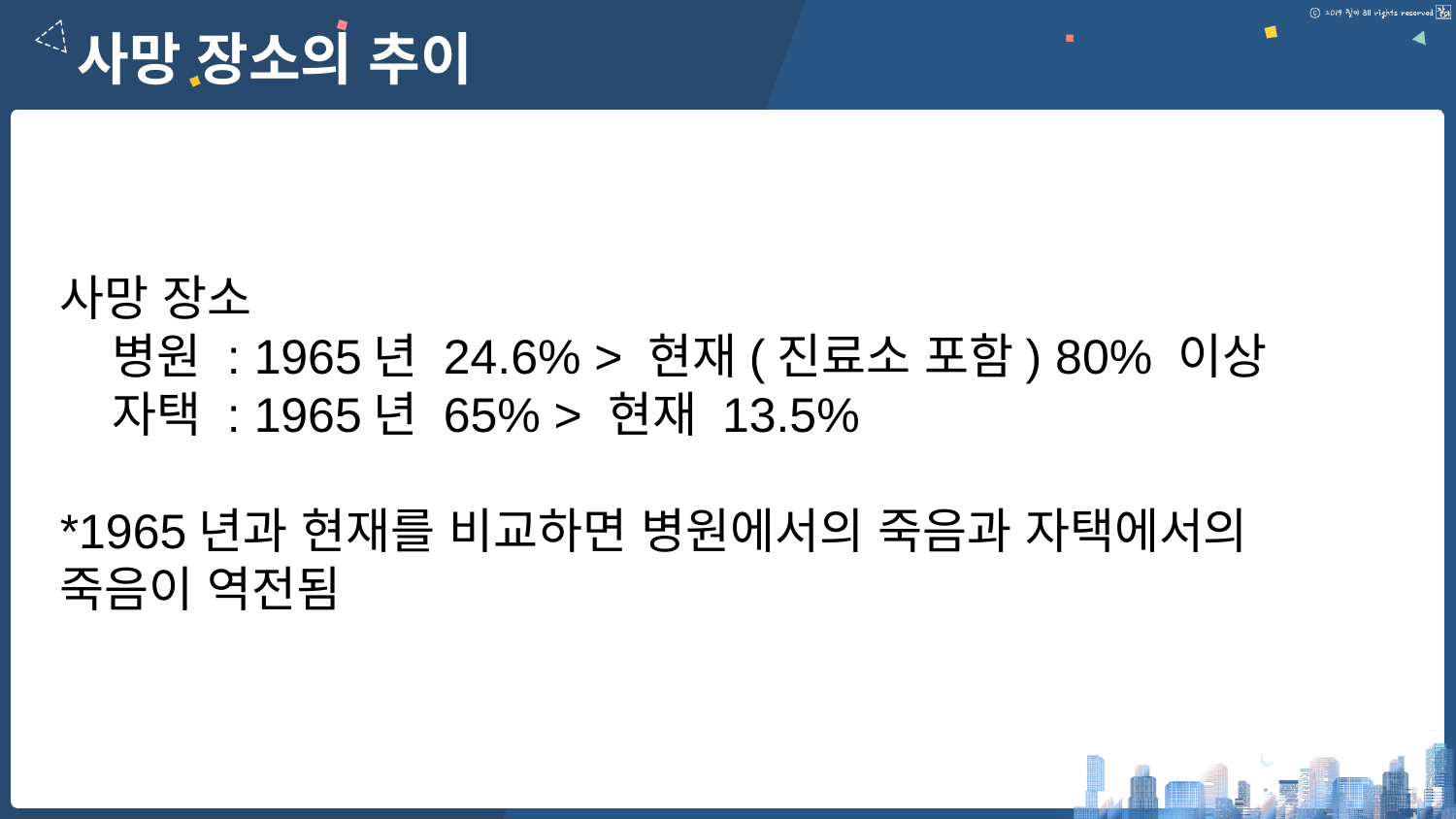

사망 장소의 추이
사망 장소
   병원 : 1965년 24.6% > 현재(진료소 포함) 80% 이상
   자택 : 1965년 65% > 현재 13.5%

*1965년과 현재를 비교하면 병원에서의 죽음과 자택에서의 죽음이 역전됨